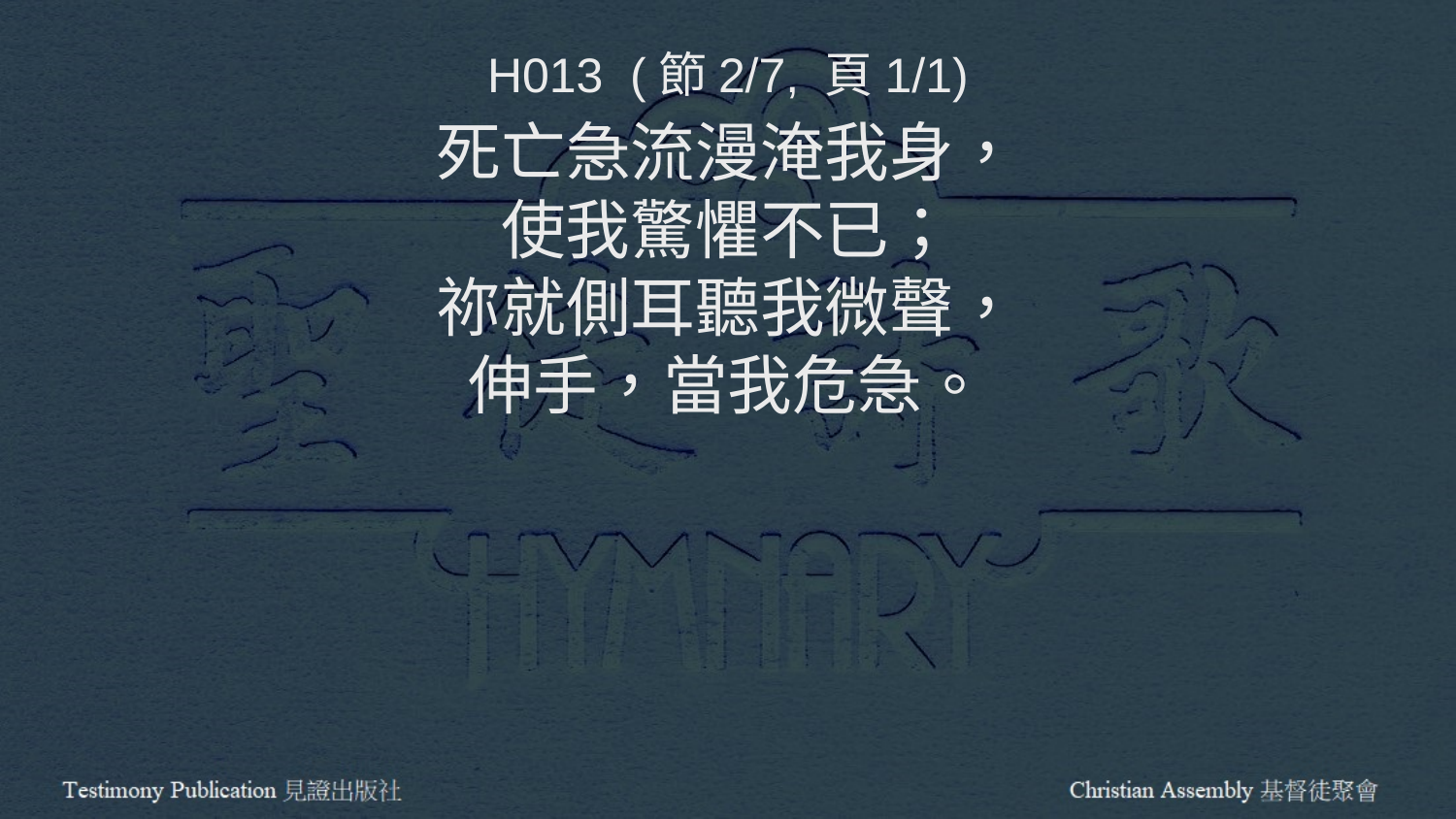

H013  (節2/7, 頁1/1)
死亡急流漫淹我身，
使我驚懼不已；
祢就側耳聽我微聲，
伸手，當我危急。